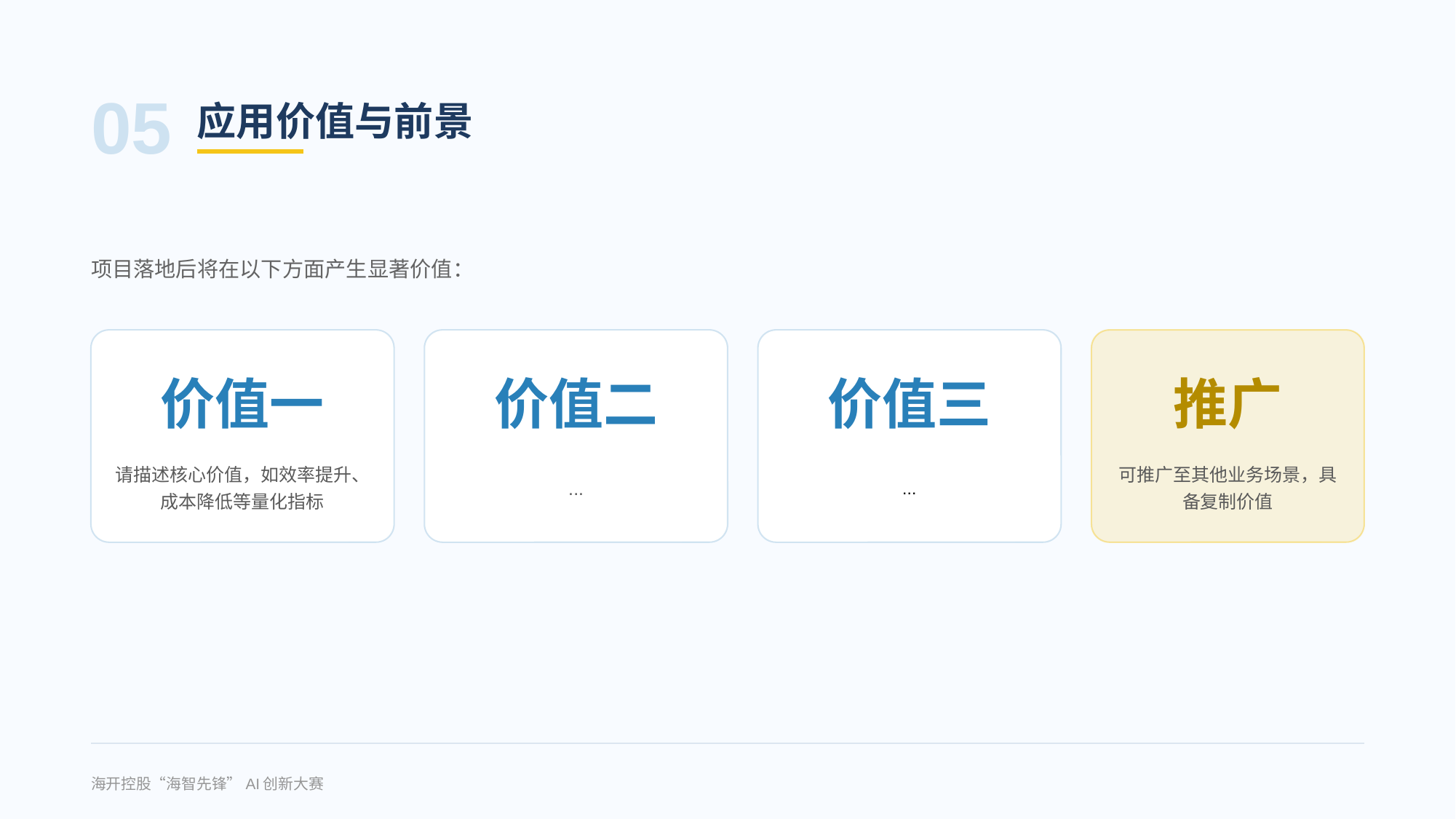

05
应用价值与前景
项目落地后将在以下方面产生显著价值：

价值一
价值二
价值三
推广
请描述核心价值，如效率提升、成本降低等量化指标
...
...
可推广至其他业务场景，具备复制价值
海开控股“海智先锋”AI创新大赛